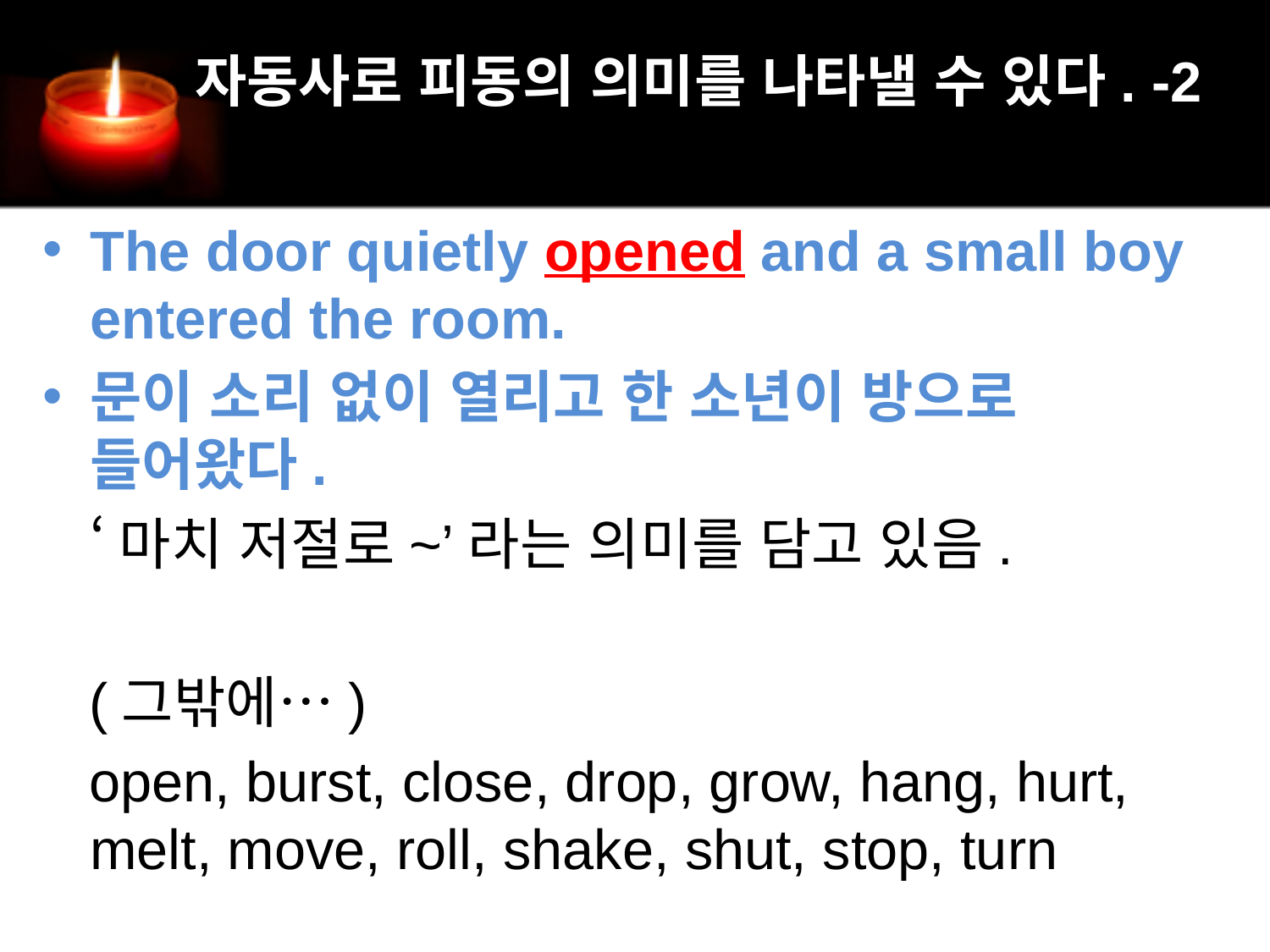

# 자동사로 피동의 의미를 나타낼 수 있다. -2
The door quietly opened and a small boy entered the room.
문이 소리 없이 열리고 한 소년이 방으로 들어왔다.
   ‘마치 저절로~’라는 의미를 담고 있음.

   (그밖에…)
   open, burst, close, drop, grow, hang, hurt, melt, move, roll, shake, shut, stop, turn